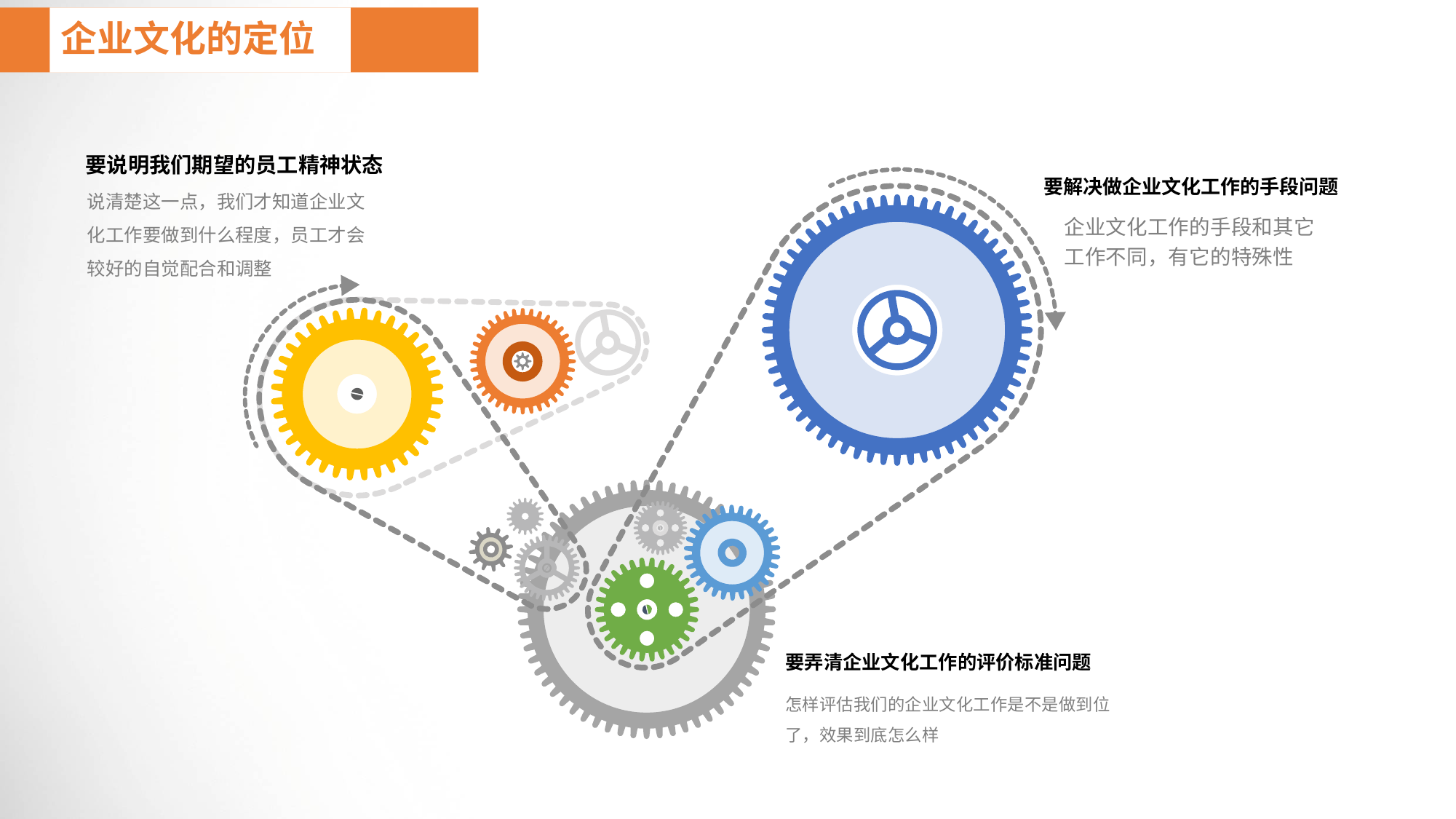

# 企业文化的定位

要说明我们期望的员工精神状态
说清楚这一点，我们才知道企业文化工作要做到什么程度，员工才会较好的自觉配合和调整
要解决做企业文化工作的手段问题
企业文化工作的手段和其它工作不同，有它的特殊性

要弄清企业文化工作的评价标准问题
怎样评估我们的企业文化工作是不是做到位了，效果到底怎么样